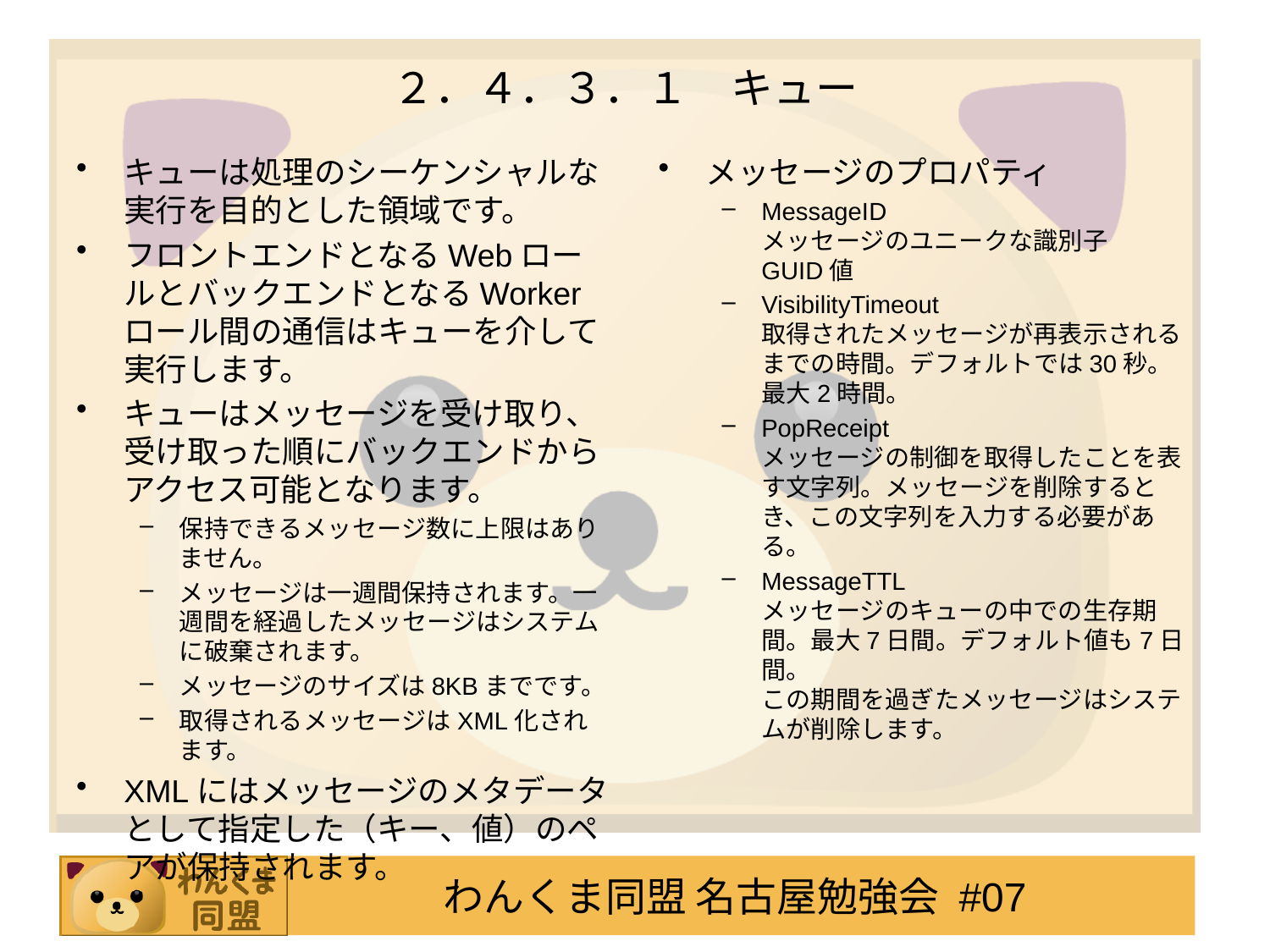

# ２．４．３．１　キュー
キューは処理のシーケンシャルな実行を目的とした領域です。
フロントエンドとなるWebロールとバックエンドとなるWorkerロール間の通信はキューを介して実行します。
キューはメッセージを受け取り、受け取った順にバックエンドからアクセス可能となります。
保持できるメッセージ数に上限はありません。
メッセージは一週間保持されます。一週間を経過したメッセージはシステムに破棄されます。
メッセージのサイズは8KBまでです。
取得されるメッセージはXML化されます。
XMLにはメッセージのメタデータとして指定した（キー、値）のペアが保持されます。
メッセージのプロパティ
MessageID
メッセージのユニークな識別子
GUID値
VisibilityTimeout
取得されたメッセージが再表示されるまでの時間。デフォルトでは30秒。最大2時間。
PopReceipt
メッセージの制御を取得したことを表す文字列。メッセージを削除するとき、この文字列を入力する必要がある。
MessageTTL
メッセージのキューの中での生存期間。最大7日間。デフォルト値も7日間。
この期間を過ぎたメッセージはシステムが削除します。